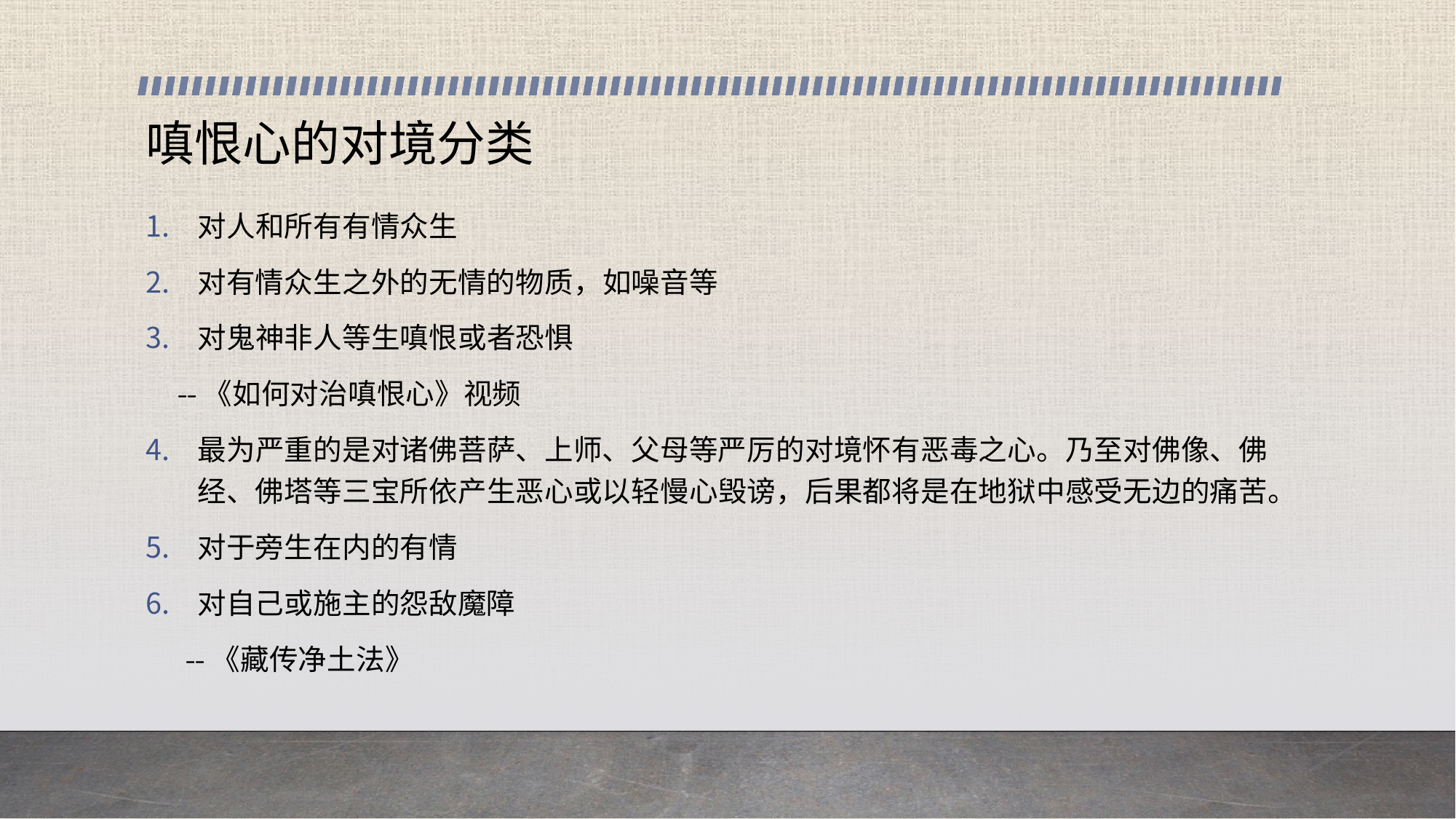

# 嗔恨心的对境分类
对人和所有有情众生
对有情众生之外的无情的物质，如噪音等
对鬼神非人等生嗔恨或者恐惧
    --《如何对治嗔恨心》视频
最为严重的是对诸佛菩萨、上师、父母等严厉的对境怀有恶毒之心。乃至对佛像、佛经、佛塔等三宝所依产生恶心或以轻慢心毁谤，后果都将是在地狱中感受无边的痛苦。
对于旁生在内的有情
对自己或施主的怨敌魔障
     --《藏传净土法》